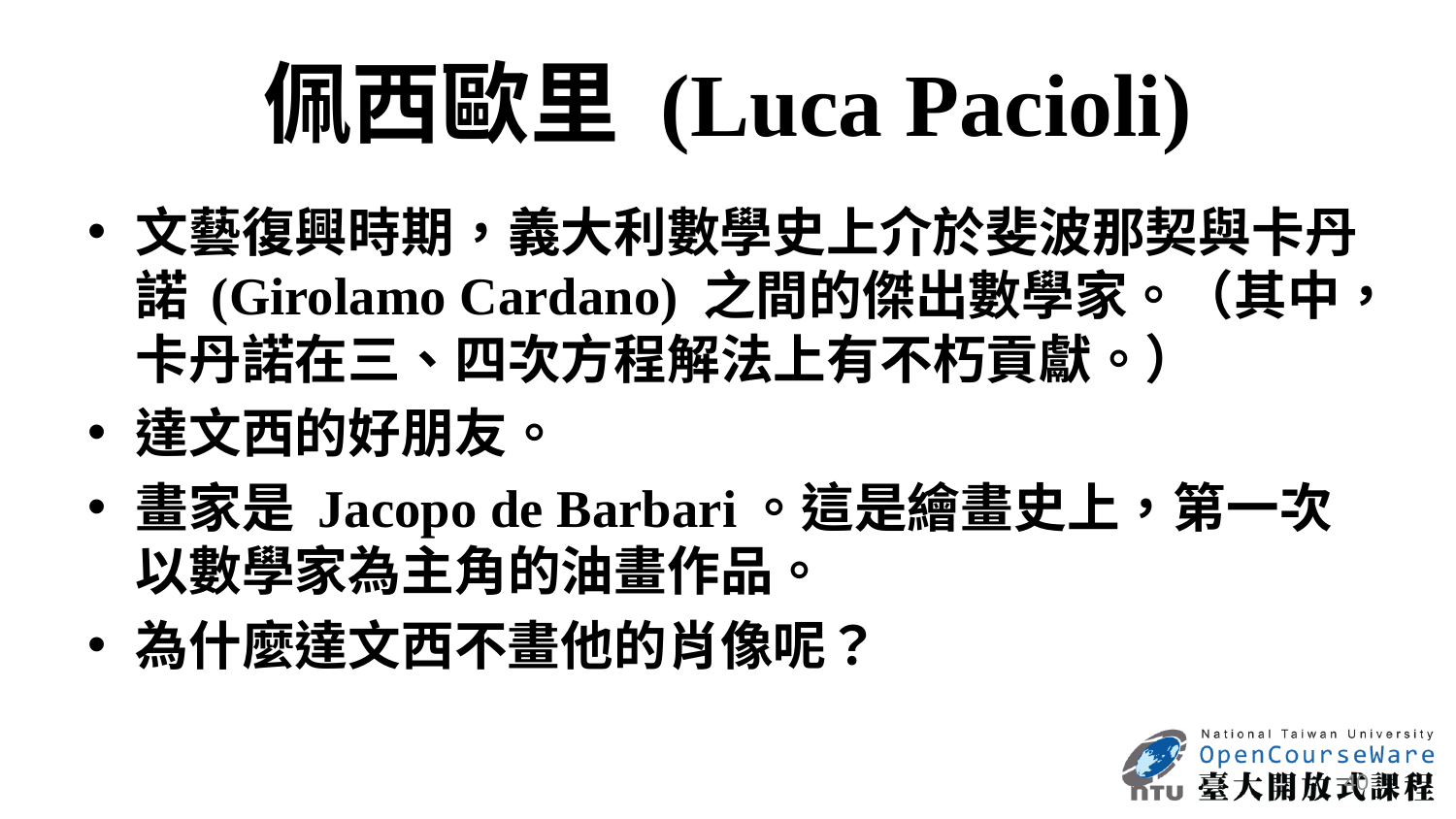

# 佩西歐里 (Luca Pacioli)
文藝復興時期，義大利數學史上介於斐波那契與卡丹諾 (Girolamo Cardano) 之間的傑出數學家。（其中，卡丹諾在三、四次方程解法上有不朽貢獻。）
達文西的好朋友。
畫家是 Jacopo de Barbari。這是繪畫史上，第一次以數學家為主角的油畫作品。
為什麼達文西不畫他的肖像呢？
40